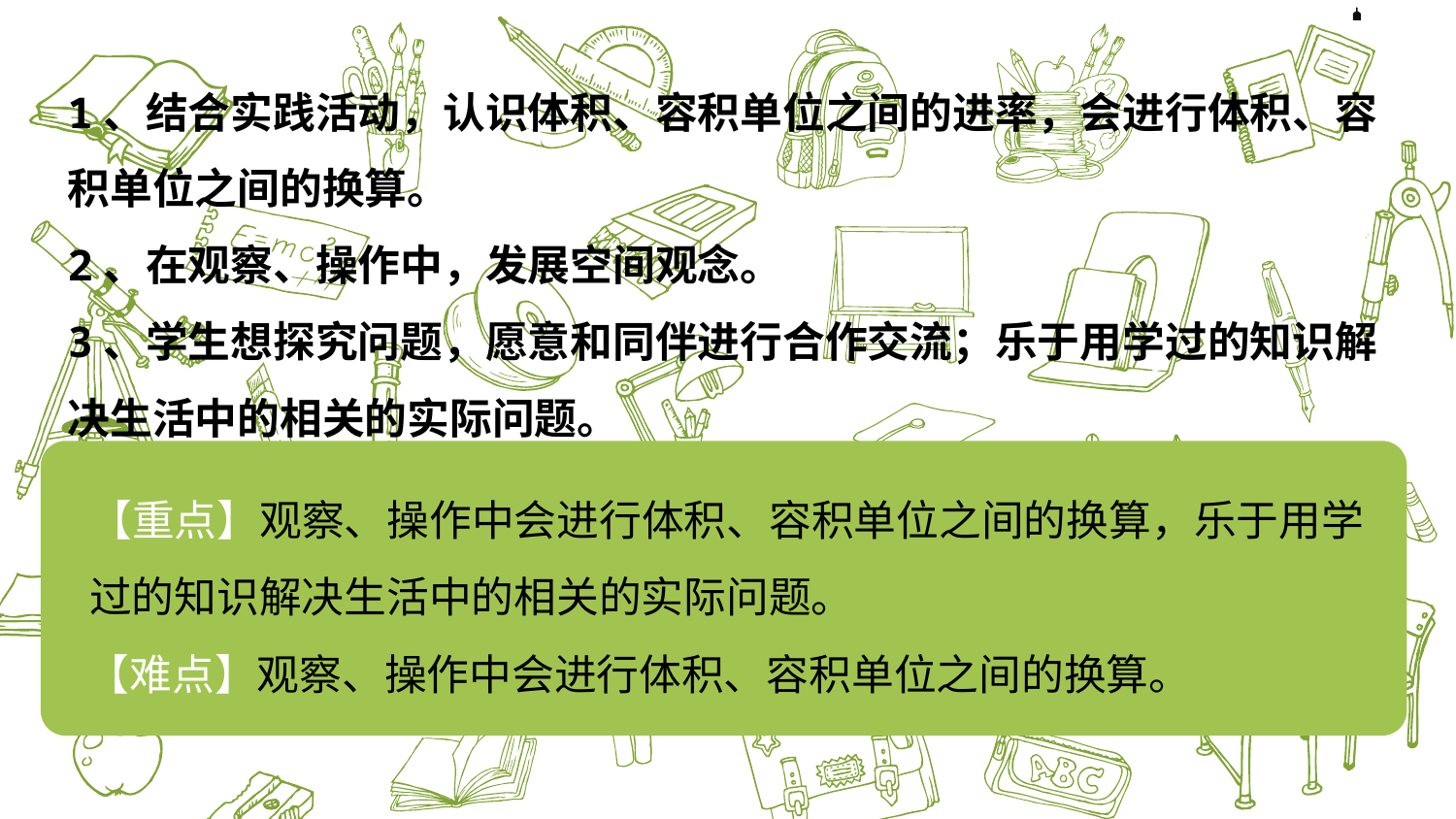

1、结合实践活动，认识体积、容积单位之间的进率，会进行体积、容积单位之间的换算。
2、在观察、操作中，发展空间观念。
3、学生想探究问题，愿意和同伴进行合作交流；乐于用学过的知识解决生活中的相关的实际问题。

【重点】观察、操作中会进行体积、容积单位之间的换算，乐于用学过的知识解决生活中的相关的实际问题。

 【难点】观察、操作中会进行体积、容积单位之间的换算。